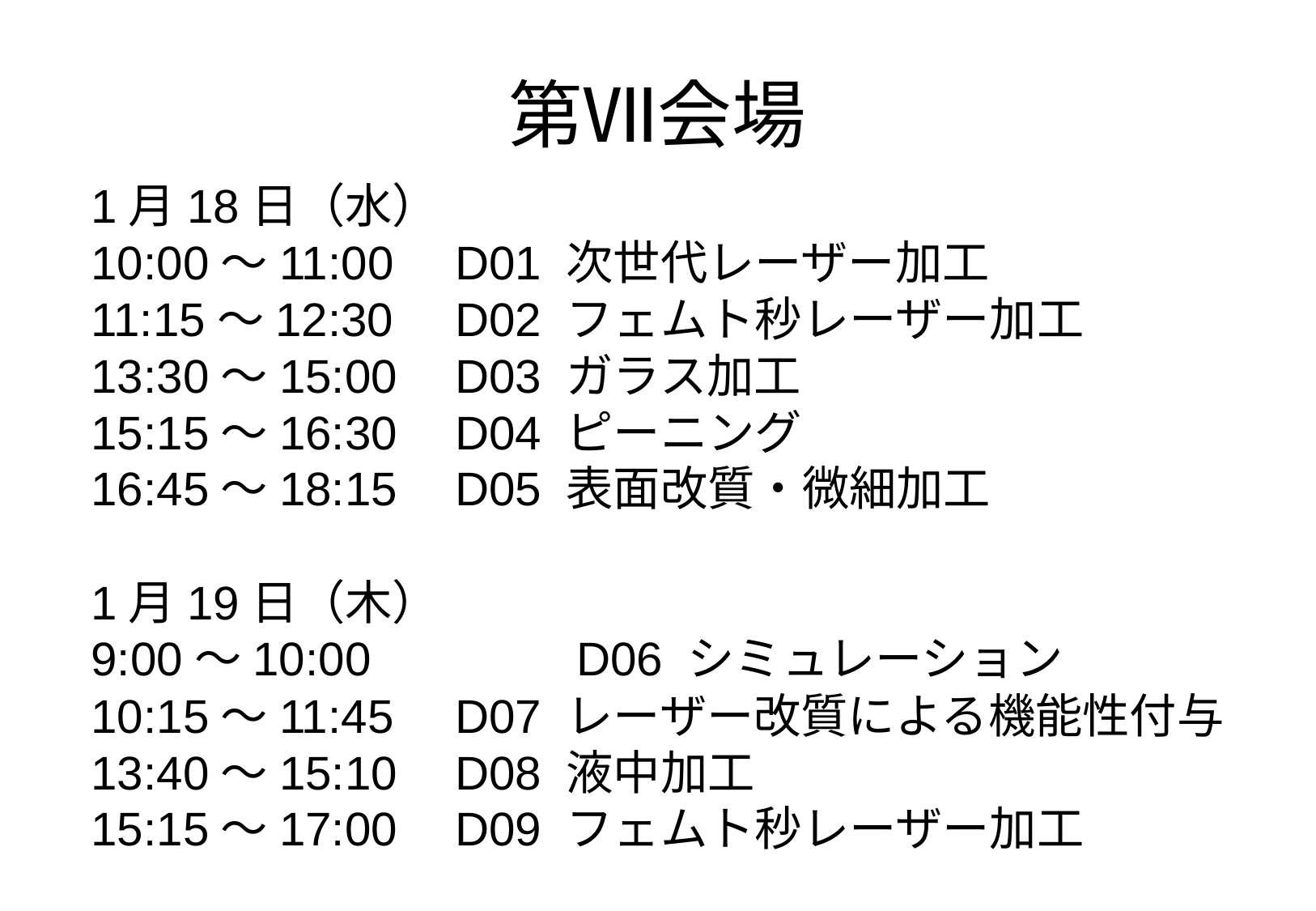

# 第Ⅶ会場
1月18日（水）
10:00～11:00	D01 次世代レーザー加工
11:15～12:30	D02 フェムト秒レーザー加工
13:30～15:00	D03 ガラス加工
15:15～16:30	D04 ピーニング
16:45～18:15	D05 表面改質・微細加工

1月19日（木）
9:00～10:00		D06 シミュレーション
10:15～11:45	D07 レーザー改質による機能性付与
13:40～15:10	D08 液中加工
15:15～17:00	D09 フェムト秒レーザー加工